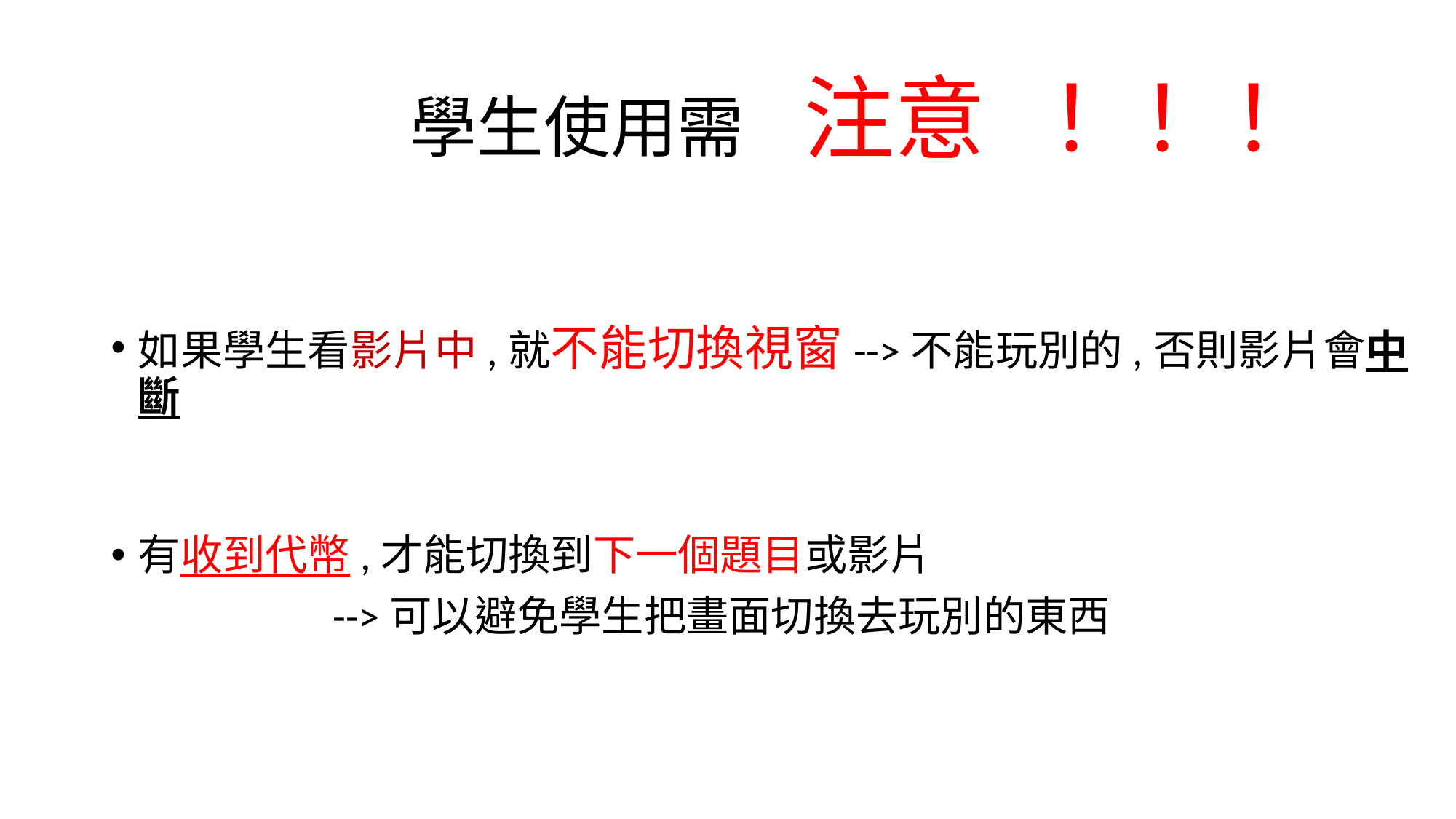

# 學生使用需    注意  ！！！
如果學生看影片中,就不能切換視窗-->不能玩別的,否則影片會中斷
有收到代幣,才能切換到下一個題目或影片
                       -->可以避免學生把畫面切換去玩別的東西